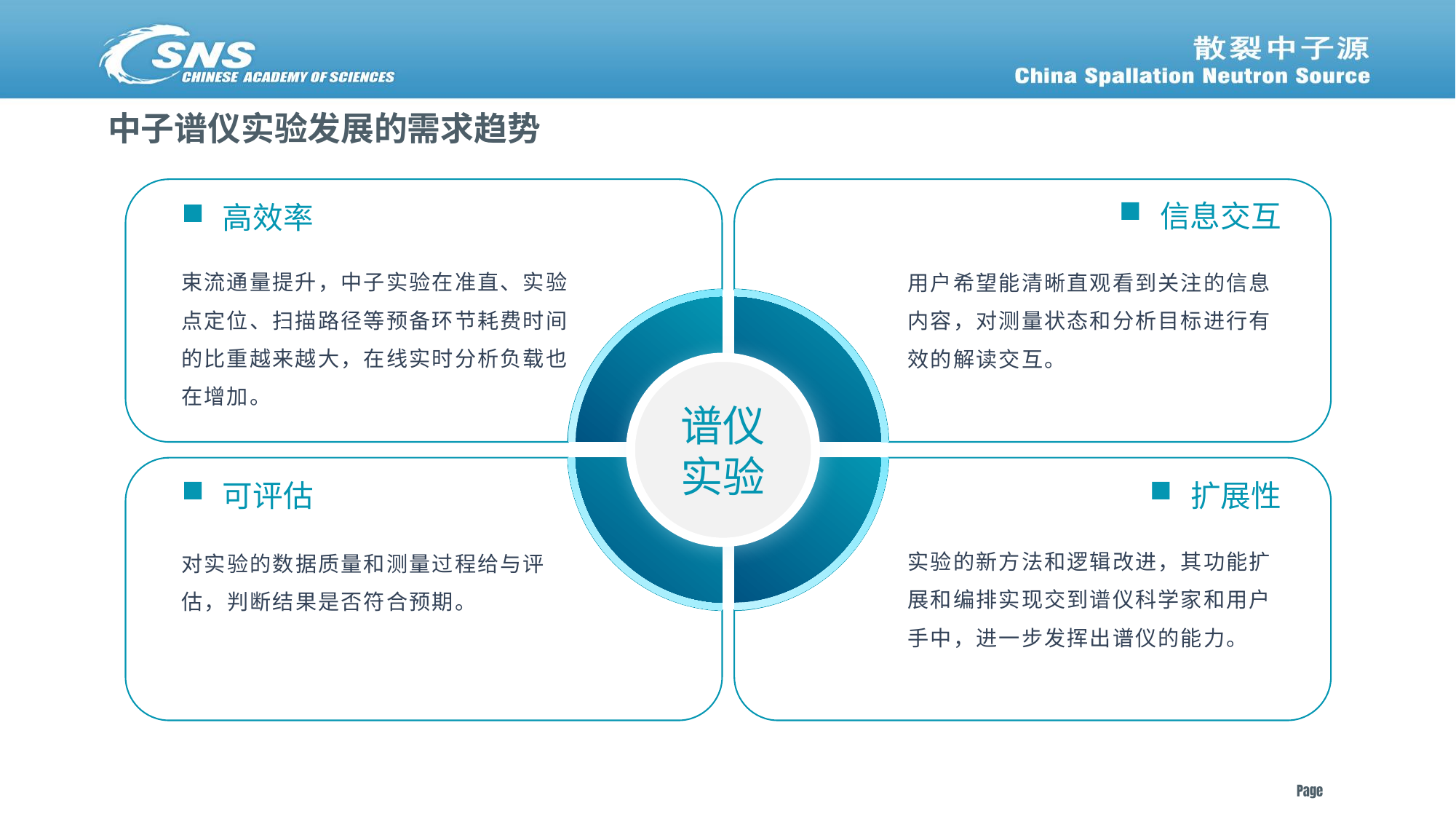

# 中子谱仪实验发展的需求趋势

信息交互
高效率
束流通量提升，中子实验在准直、实验点定位、扫描路径等预备环节耗费时间的比重越来越大，在线实时分析负载也在增加。
用户希望能清晰直观看到关注的信息内容，对测量状态和分析目标进行有效的解读交互。

谱仪
实验

可评估
扩展性
实验的新方法和逻辑改进，其功能扩展和编排实现交到谱仪科学家和用户手中，进一步发挥出谱仪的能力。
对实验的数据质量和测量过程给与评估，判断结果是否符合预期。